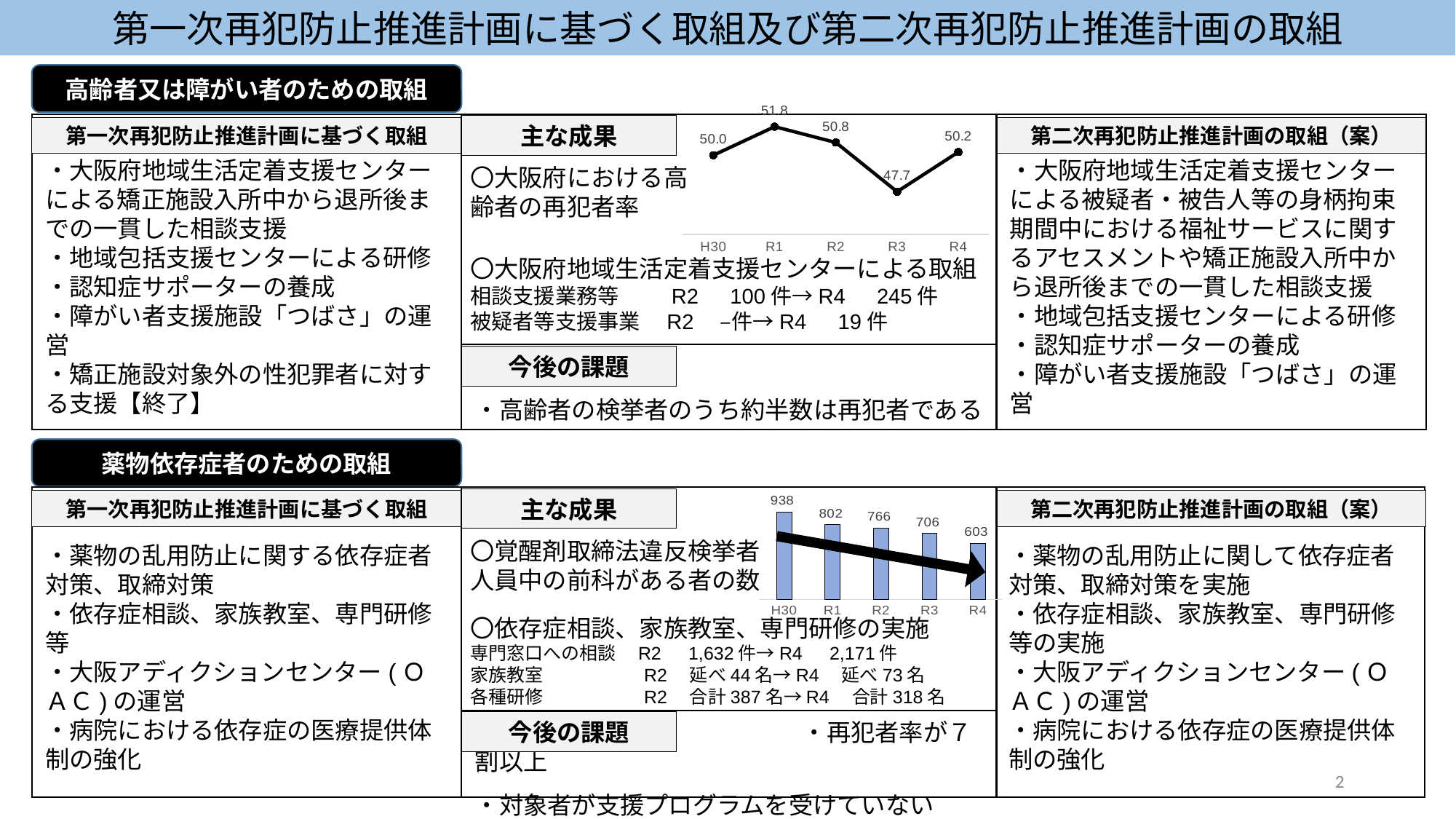

第一次再犯防止推進計画に基づく取組及び第二次再犯防止推進計画の取組
高齢者又は障がい者のための取組

### Chart

| Category |  |
|---|---|
| H30 | 50.0 |
| R1 | 51.8 |
| R2 | 50.8 |
| R3 | 47.7 |
| R4 | 50.2 |
・大阪府地域生活定着支援センターによる被疑者・被告人等の身柄拘束期間中における福祉サービスに関するアセスメントや矯正施設入所中から退所後までの一貫した相談支援
・地域包括支援センターによる研修
・認知症サポーターの養成
・障がい者支援施設「つばさ」の運営
第一次再犯防止推進計画に基づく取組
主な成果
第二次再犯防止推進計画の取組（案）

・大阪府地域生活定着支援センターによる矯正施設入所中から退所後までの一貫した相談支援
・地域包括支援センターによる研修
・認知症サポーターの養成
・障がい者支援施設「つばさ」の運営
・矯正施設対象外の性犯罪者に対する支援【終了】

〇大阪府における高
齢者の再犯者率

〇大阪府地域生活定着支援センターによる取組
相談支援業務等　　 R2　100件→R4　245件
被疑者等支援事業　R2　–件→R4　19件

・高齢者の検挙者のうち約半数は再犯者である
今後の課題
薬物依存症者のための取組
第一次再犯防止推進計画に基づく取組
主な成果
第二次再犯防止推進計画の取組（案）

・薬物の乱用防止に関する依存症者対策、取締対策
・依存症相談、家族教室、専門研修等
・大阪アディクションセンター(ＯＡＣ)の運営
・病院における依存症の医療提供体制の強化

・薬物の乱用防止に関して依存症者対策、取締対策を実施
・依存症相談、家族教室、専門研修等の実施
・大阪アディクションセンター(ＯＡＣ)の運営
・病院における依存症の医療提供体制の強化

〇覚醒剤取締法違反検挙者
人員中の前科がある者の数

〇依存症相談、家族教室、専門研修の実施
専門窓口への相談　R2　1,632件→R4　2,171件
家族教室　　　　      R2　延べ44名→R4　延べ73名
各種研修　　　　      R2　合計387名→R4　合計318名

### Chart

| Category |  |
|---|---|
| H30 | 938.0 |
| R1 | 802.0 |
| R2 | 766.0 |
| R3 | 706.0 |
| R4 | 603.0 |
今後の課題
　　　　　　　　　　　　　　　　　　・再犯者率が７割以上
・対象者が支援プログラムを受けていない
2